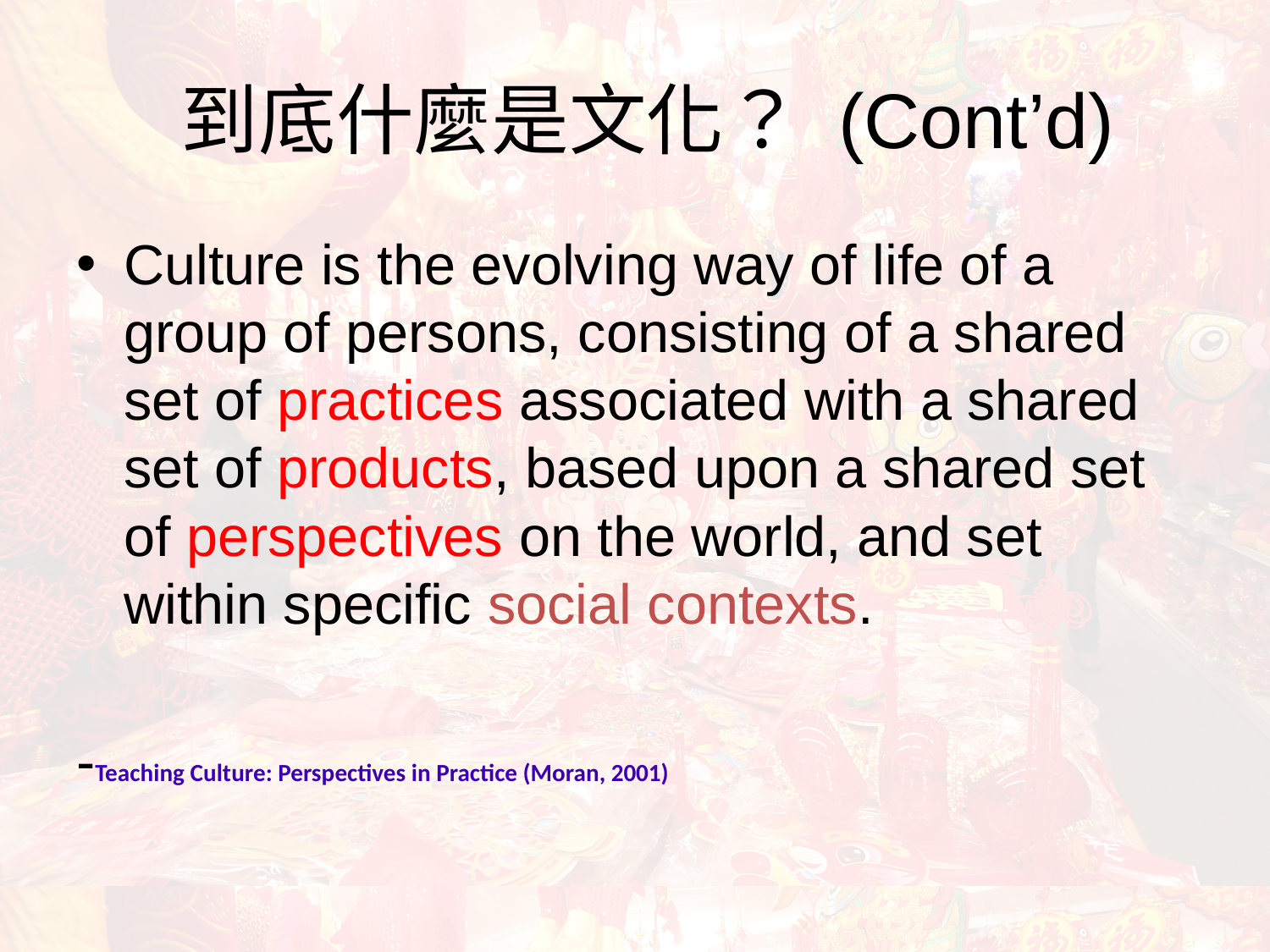

# 到底什麼是文化？ (Cont’d)
Culture is the evolving way of life of a group of persons, consisting of a shared set of practices associated with a shared set of products, based upon a shared set of perspectives on the world, and set within specific social contexts.

-Teaching Culture: Perspectives in Practice (Moran, 2001)